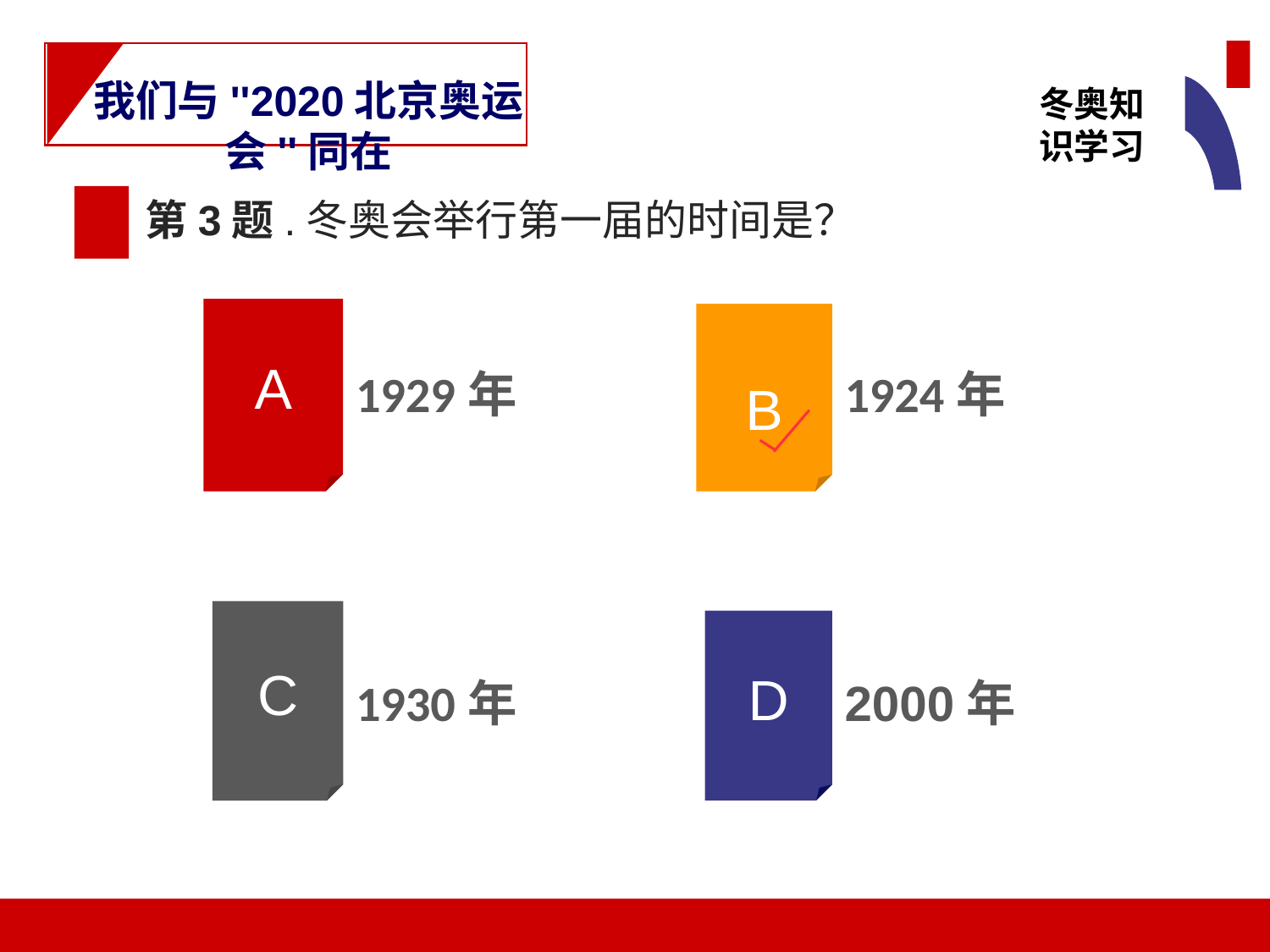

冬奥知识学习

我们与''2020北京奥运会''同在

第3题.冬奥会举行第一届的时间是？
1929年
1924年
A

B

1930年
2000年
C
D
34